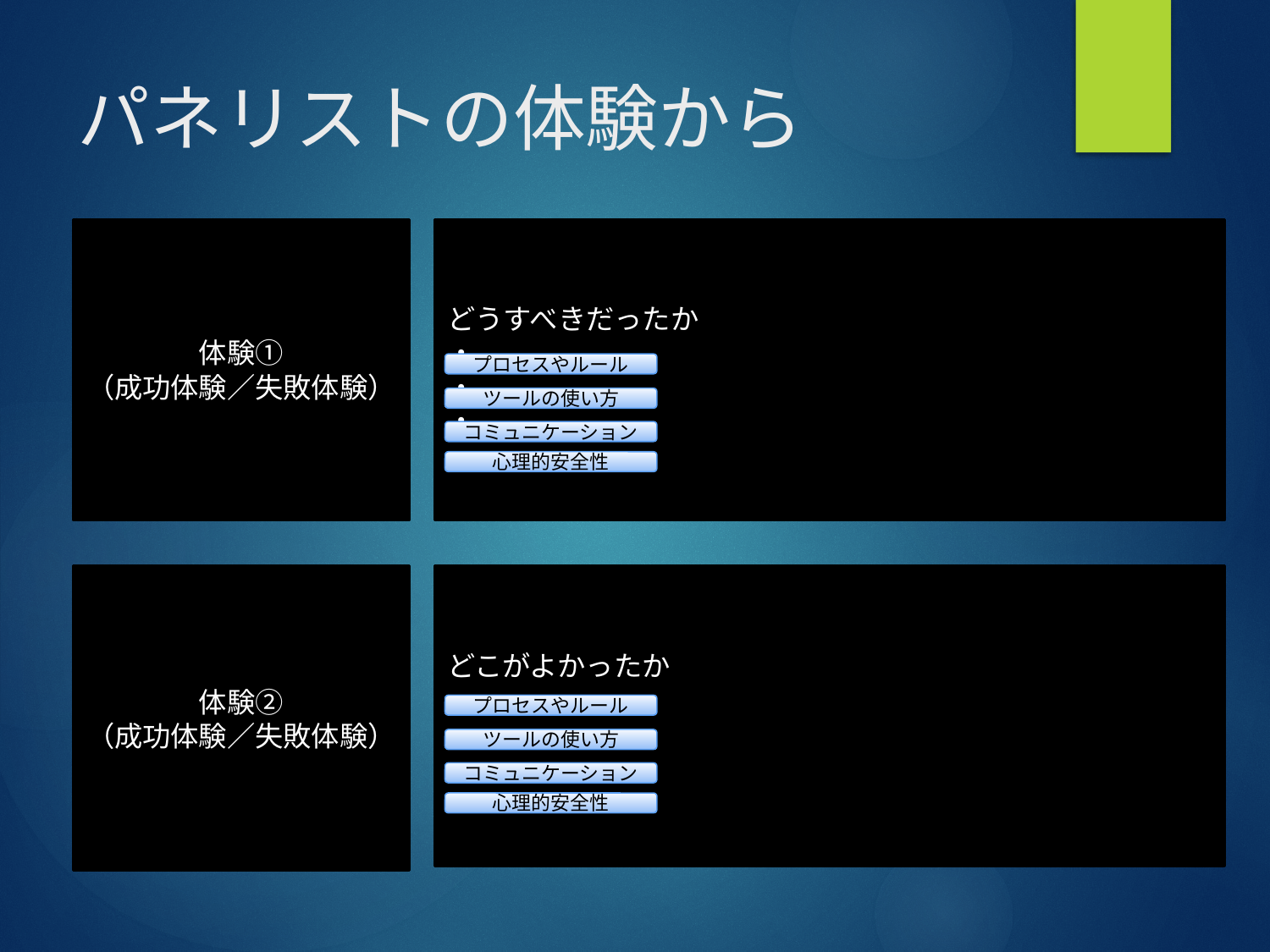

# パネリストの体験から
体験①
（成功体験／失敗体験）
どうすべきだったか
・
・
・
プロセスやルール
ツールの使い方
コミュニケーション
心理的安全性
どこがよかったか
・
・
・
体験②
（成功体験／失敗体験）
プロセスやルール
ツールの使い方
コミュニケーション
心理的安全性